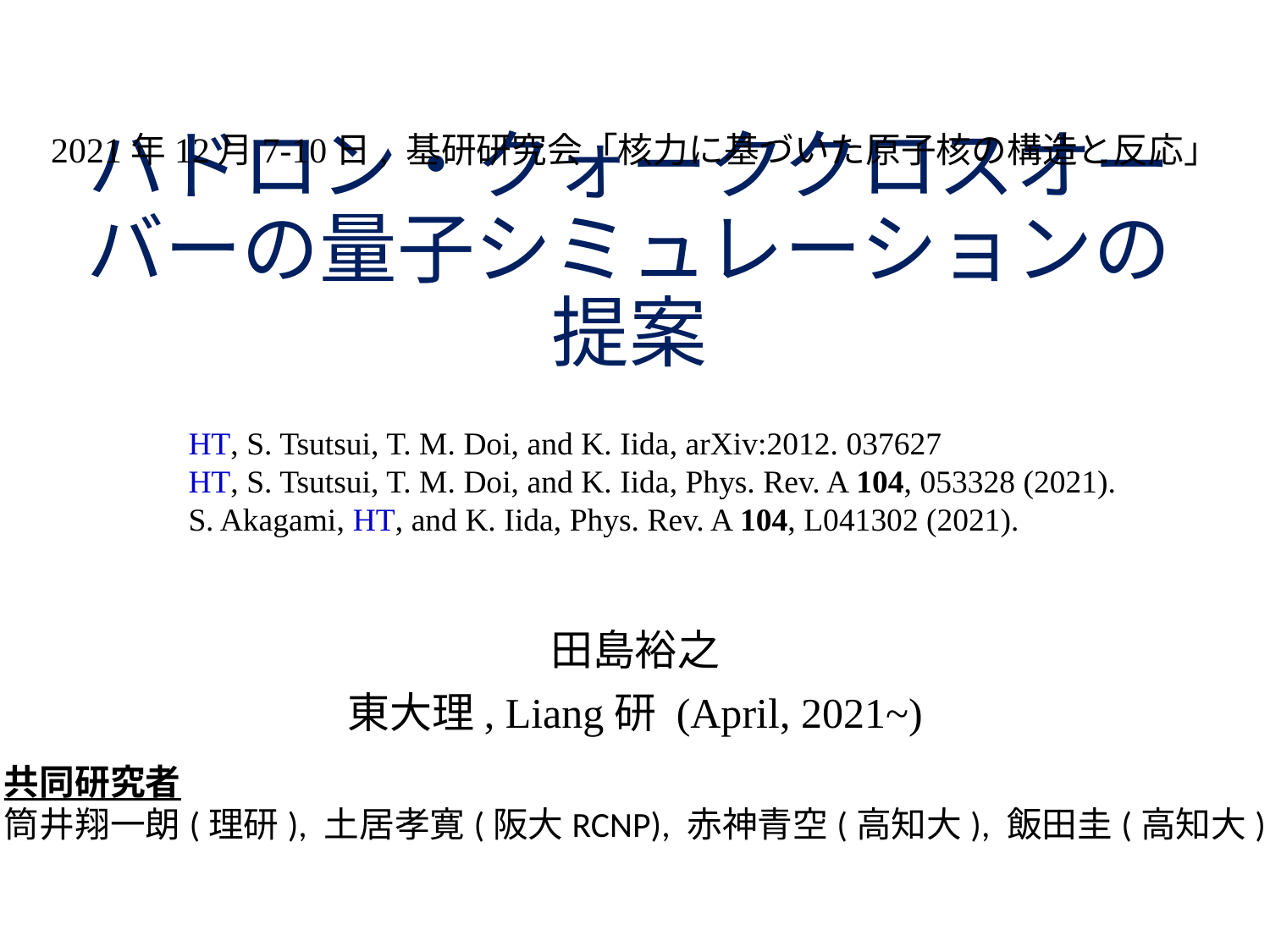

# ハドロン・クォーククロスオーバーの量子シミュレーションの提案
2021年12月7-10日, 基研研究会「核力に基づいた原子核の構造と反応」
HT, S. Tsutsui, T. M. Doi, and K. Iida, arXiv:2012. 037627
HT, S. Tsutsui, T. M. Doi, and K. Iida, Phys. Rev. A 104, 053328 (2021).
S. Akagami, HT, and K. Iida, Phys. Rev. A 104, L041302 (2021).

田島裕之
東大理, Liang研 (April, 2021~)
共同研究者
筒井翔一朗(理研), 土居孝寛(阪大RCNP), 赤神青空(高知大), 飯田圭(高知大)